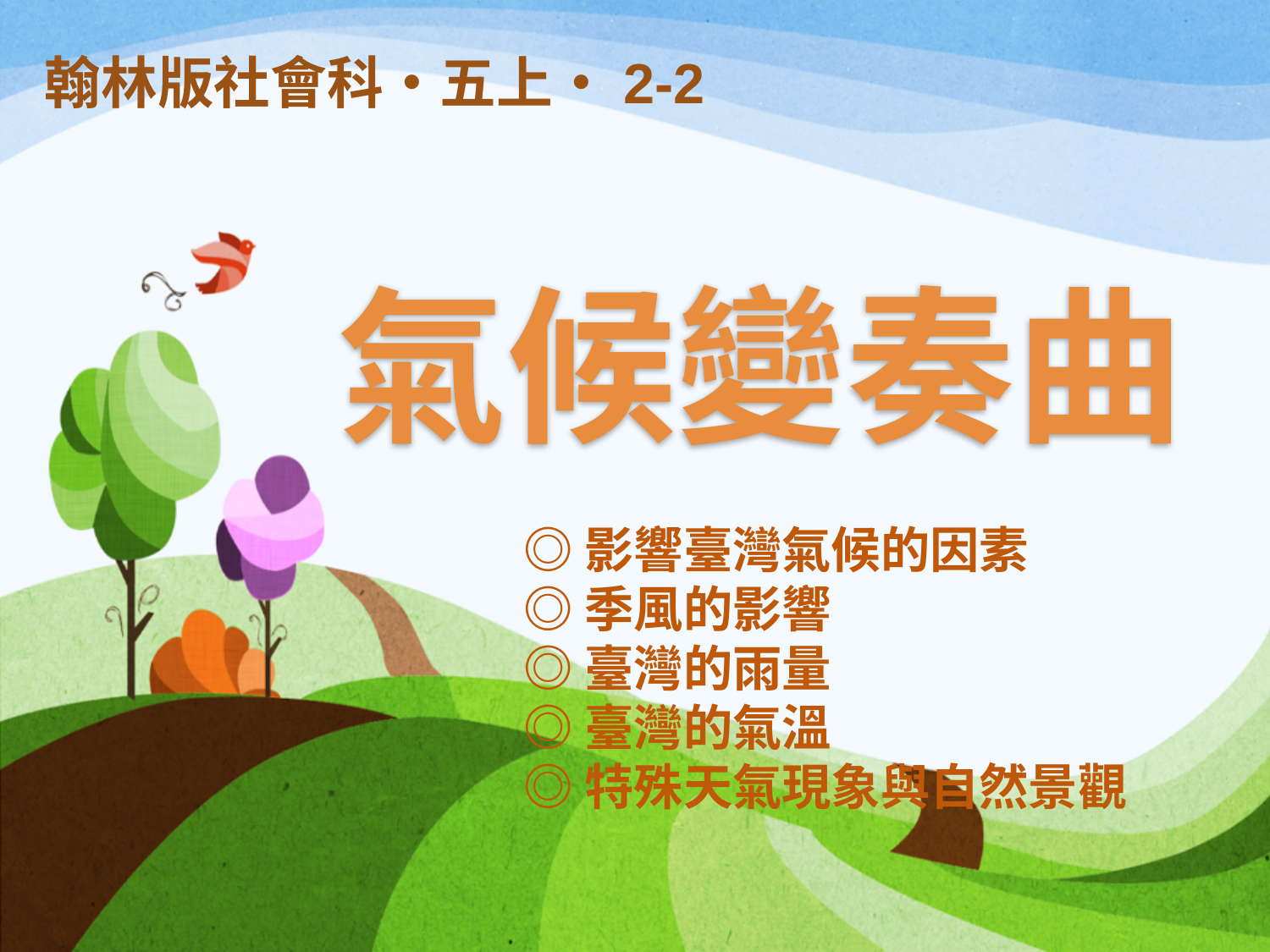

翰林版社會科•五上•2-2
氣候變奏曲
◎影響臺灣氣候的因素
◎季風的影響
◎臺灣的雨量
◎臺灣的氣溫
◎特殊天氣現象與自然景觀